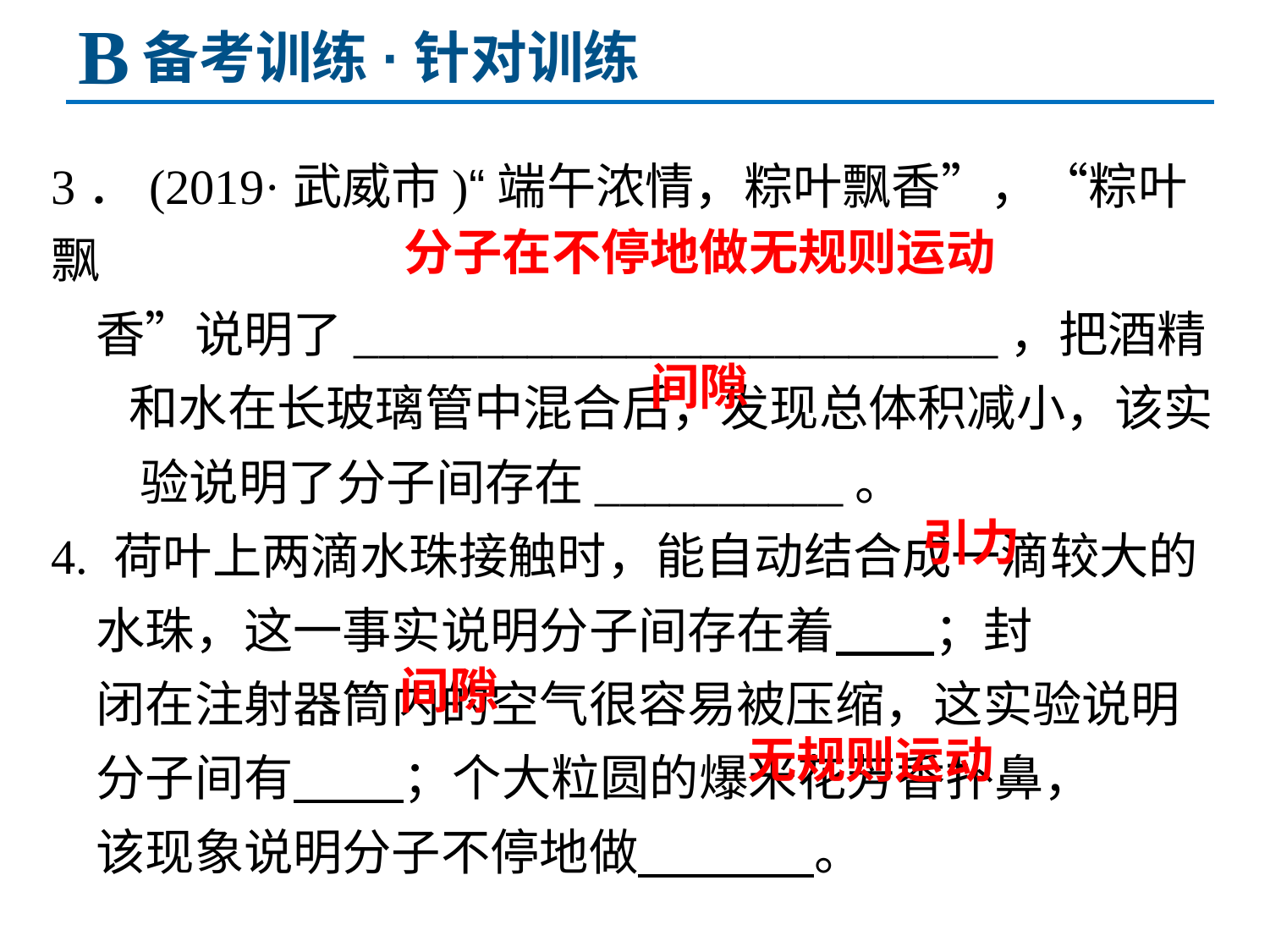

B
备考训练·针对训练
3．(2019·武威市)“端午浓情，粽叶飘香”，“粽叶飘
   香”说明了__________________________，把酒精
      和水在长玻璃管中混合后，发现总体积减小，该实
       验说明了分子间存在__________。
4. 荷叶上两滴水珠接触时，能自动结合成一滴较大的
   水珠，这一事实说明分子间存在着         ；封
   闭在注射器筒内的空气很容易被压缩，这实验说明
   分子间有          ；个大粒圆的爆米花芳香扑鼻，
   该现象说明分子不停地做                。
分子在不停地做无规则运动
间隙
引力
间隙
无规则运动